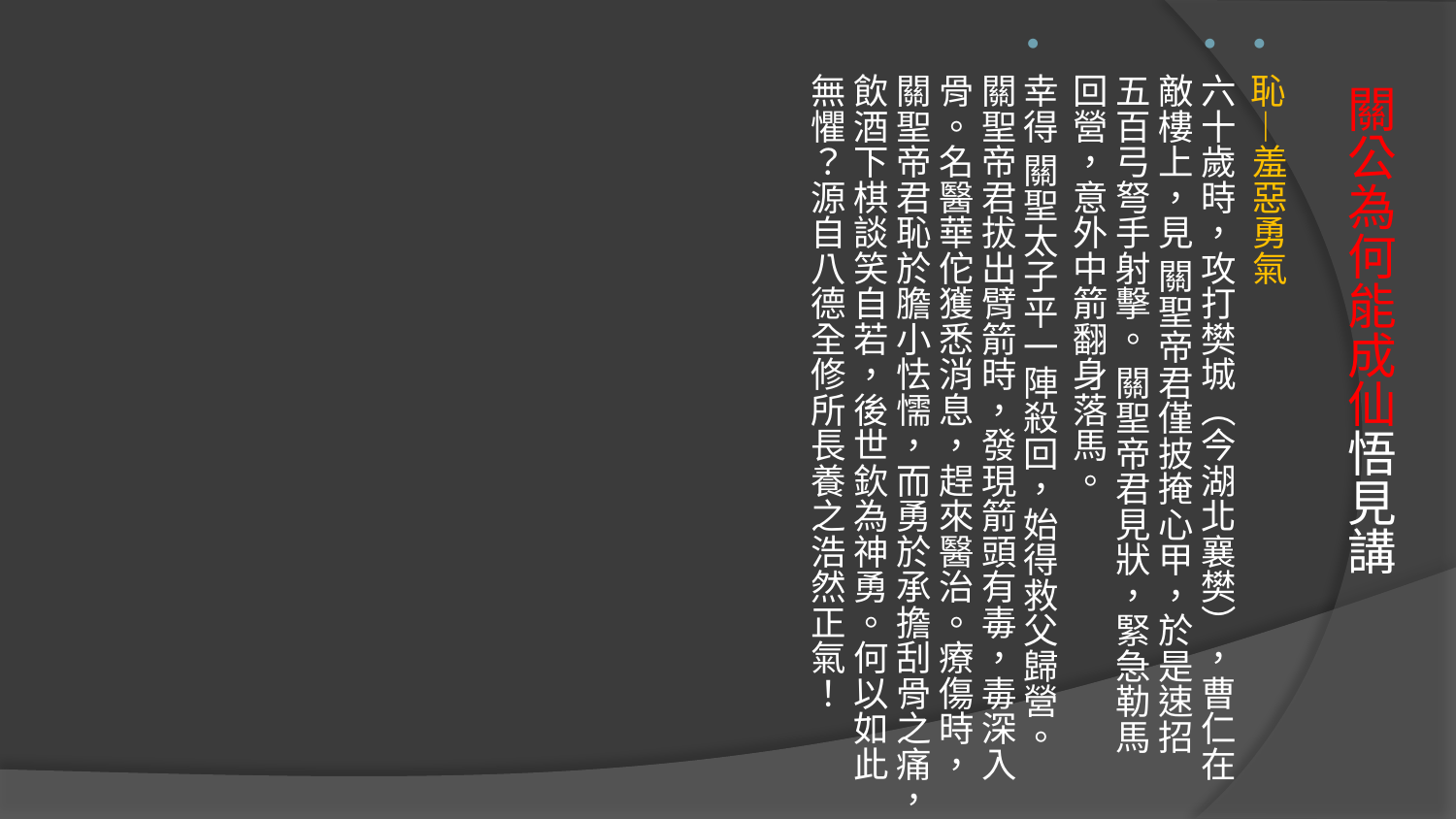

恥—羞惡勇氣
六十歲時，攻打樊城（今湖北襄樊），曹仁在敵樓上，見 關聖帝君僅披掩心甲，於是速招五百弓弩手射擊。 關聖帝君見狀，緊急勒馬回營，意外中箭翻身落馬。
幸得 關聖太子平一陣殺回，始得救父歸營。 關聖帝君拔出臂箭時，發現箭頭有毒，毒深入骨。名醫華佗獲悉消息，趕來醫治。療傷時， 關聖帝君恥於膽小怯懦，而勇於承擔刮骨之痛，飲酒下棋談笑自若，後世欽為神勇。何以如此無懼？源自八德全修所長養之浩然正氣！

# 關公為何能成仙悟見講